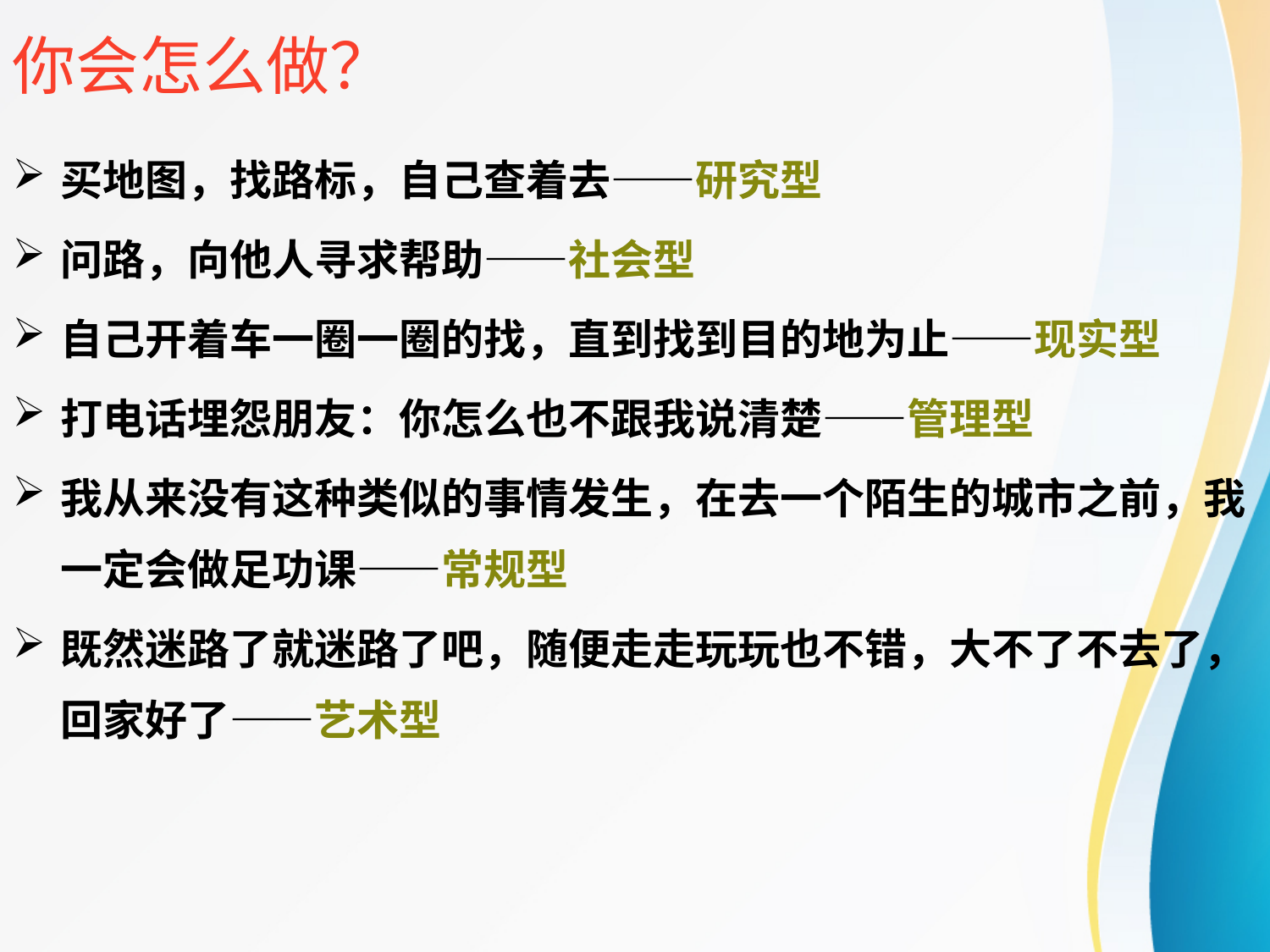

你会怎么做？
买地图，找路标，自己查着去——研究型
问路，向他人寻求帮助——社会型
自己开着车一圈一圈的找，直到找到目的地为止——现实型
打电话埋怨朋友：你怎么也不跟我说清楚——管理型
我从来没有这种类似的事情发生，在去一个陌生的城市之前，我一定会做足功课——常规型
既然迷路了就迷路了吧，随便走走玩玩也不错，大不了不去了，回家好了——艺术型